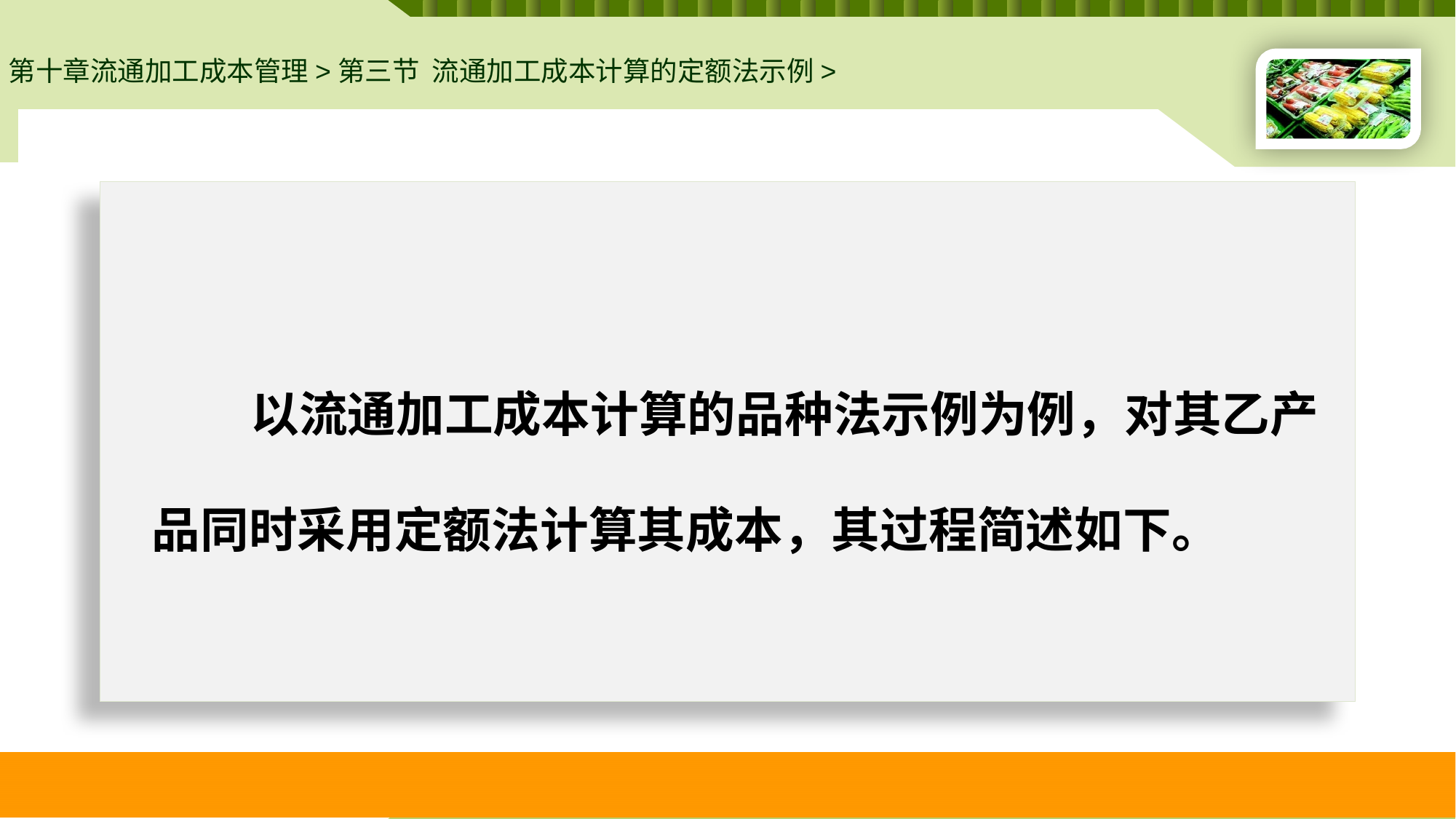

第十章流通加工成本管理>第三节  流通加工成本计算的定额法示例>
以流通加工成本计算的品种法示例为例，对其乙产品同时采用定额法计算其成本，其过程简述如下。